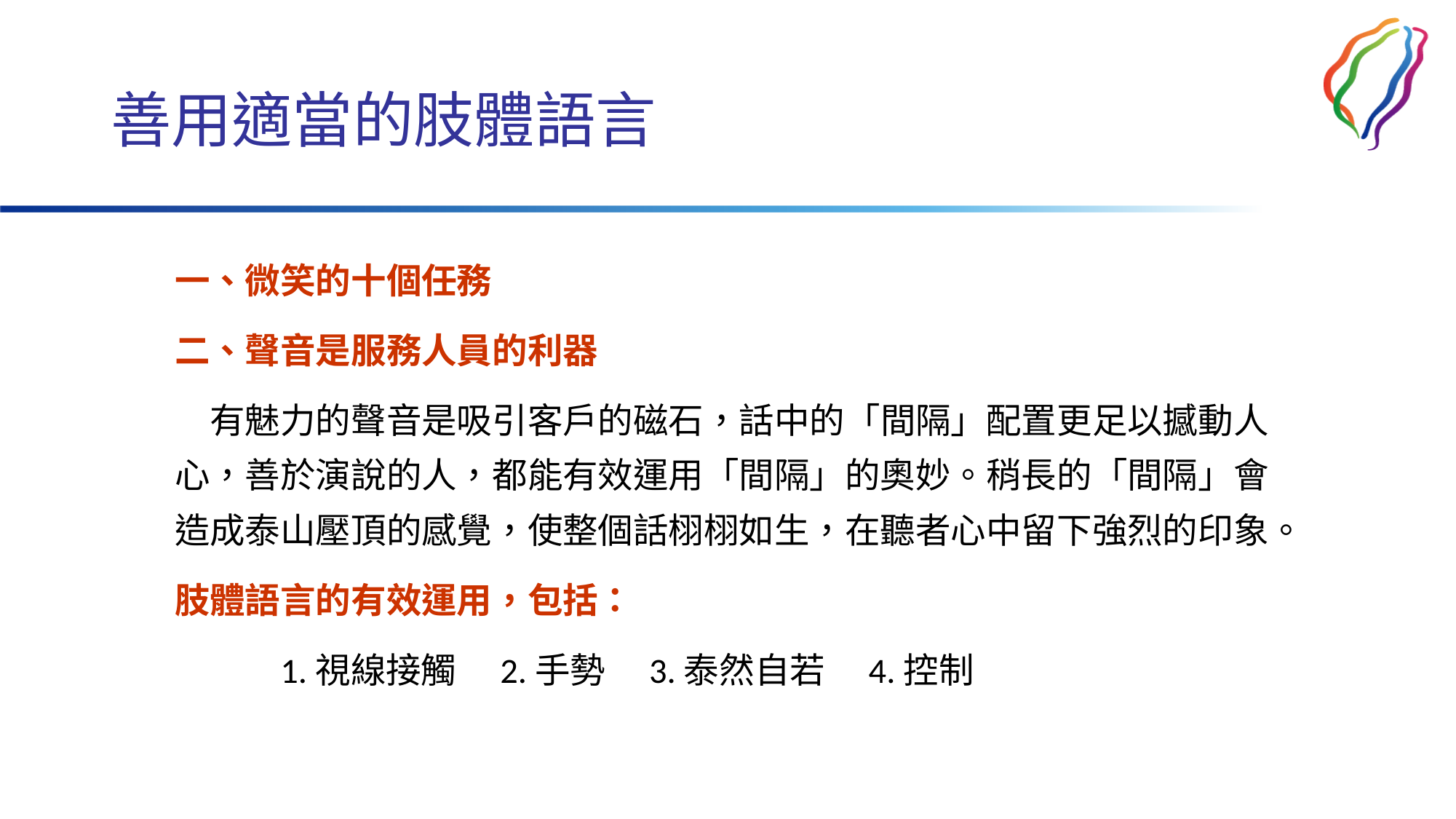

# 善用適當的肢體語言
一、微笑的十個任務
二、聲音是服務人員的利器
　有魅力的聲音是吸引客戶的磁石，話中的「間隔」配置更足以撼動人心，善於演說的人，都能有效運用「間隔」的奧妙。稍長的「間隔」會造成泰山壓頂的感覺，使整個話栩栩如生，在聽者心中留下強烈的印象。
肢體語言的有效運用，包括：
	1.視線接觸　2.手勢　3.泰然自若　4.控制